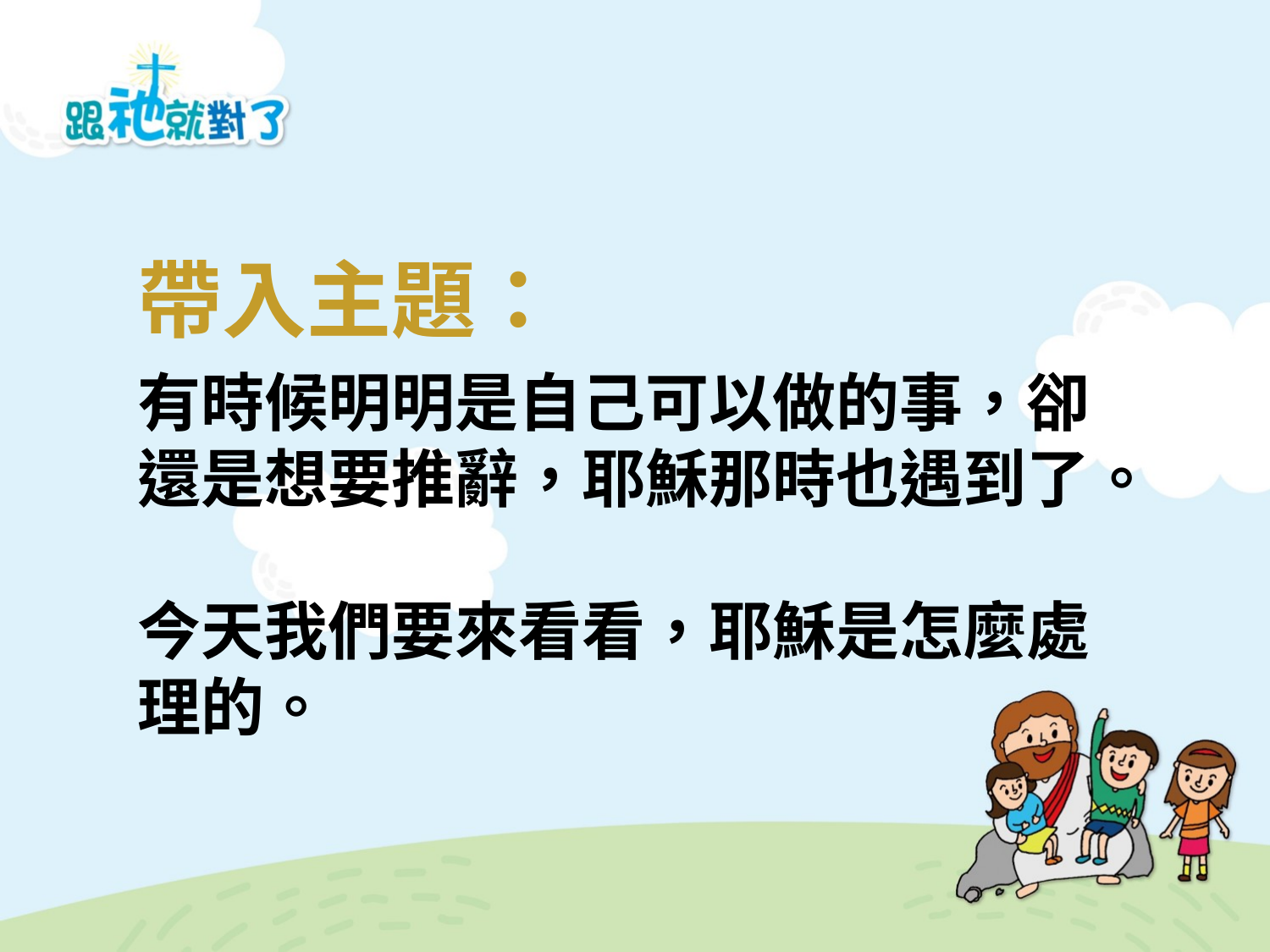

帶入主題：
有時候明明是自己可以做的事，卻還是想要推辭，耶穌那時也遇到了。

今天我們要來看看，耶穌是怎麼處理的。